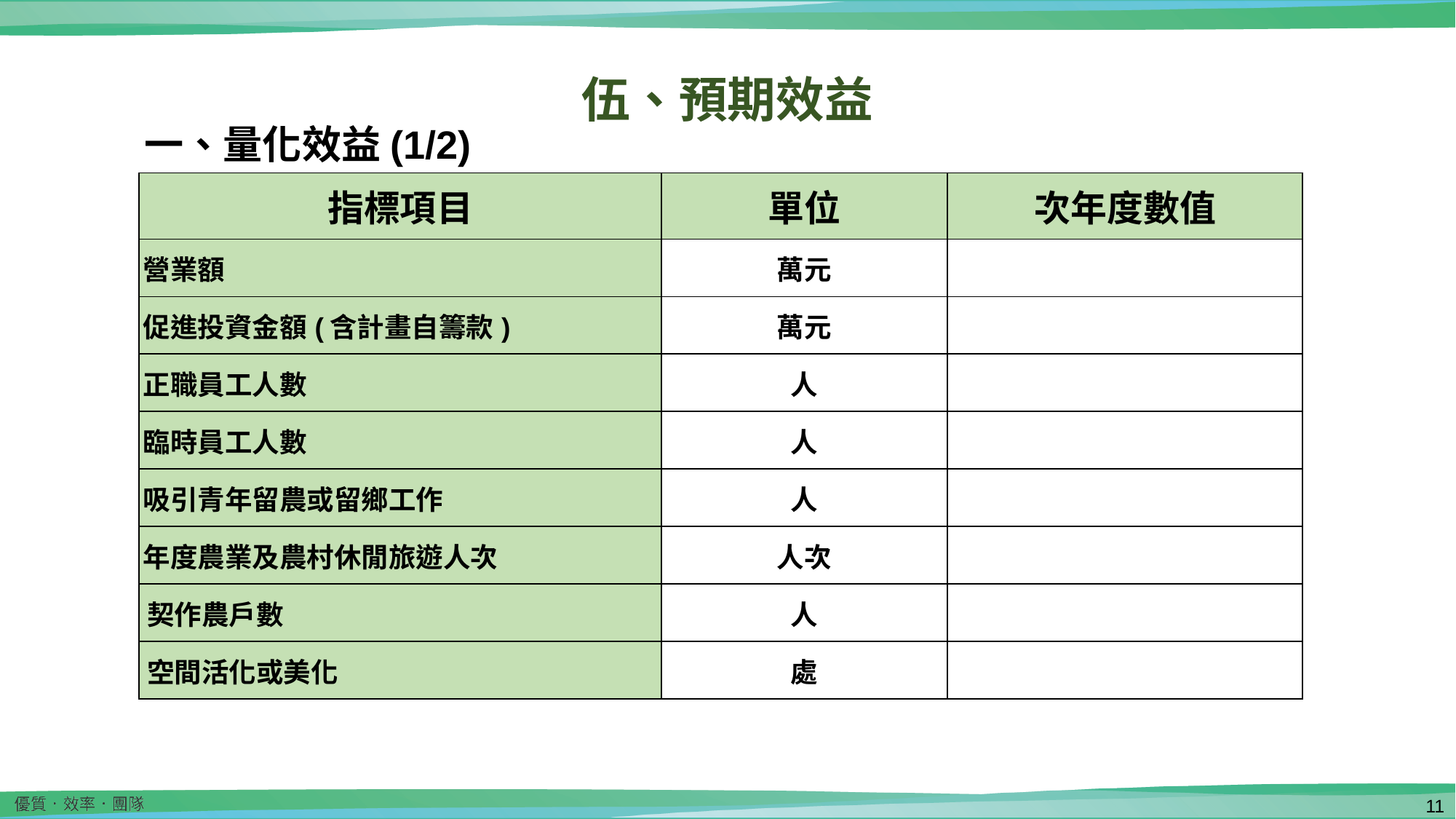

伍、預期效益
一、量化效益(1/2)
| 指標項目 | 單位 | 次年度數值 |
| --- | --- | --- |
| 營業額 | 萬元 |  |
| 促進投資金額(含計畫自籌款) | 萬元 |  |
| 正職員工人數 | 人 |  |
| 臨時員工人數 | 人 |  |
| 吸引青年留農或留鄉工作 | 人 |  |
| 年度農業及農村休閒旅遊人次 | 人次 |  |
| 契作農戶數 | 人 |  |
| 空間活化或美化 | 處 |  |
11